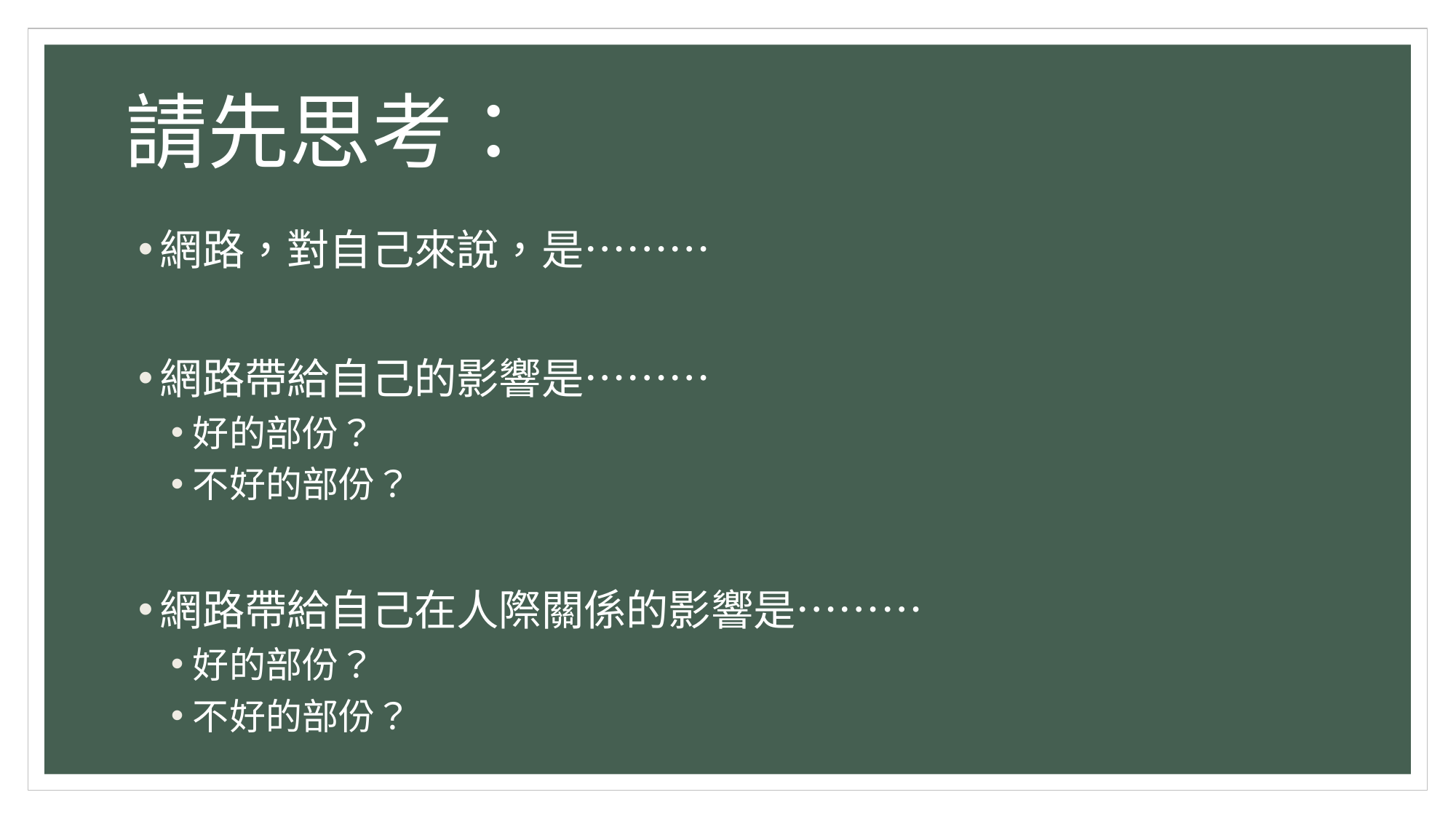

# 請先思考：
網路，對自己來說，是………

網路帶給自己的影響是………
好的部份？
不好的部份？

網路帶給自己在人際關係的影響是………
好的部份？
不好的部份？